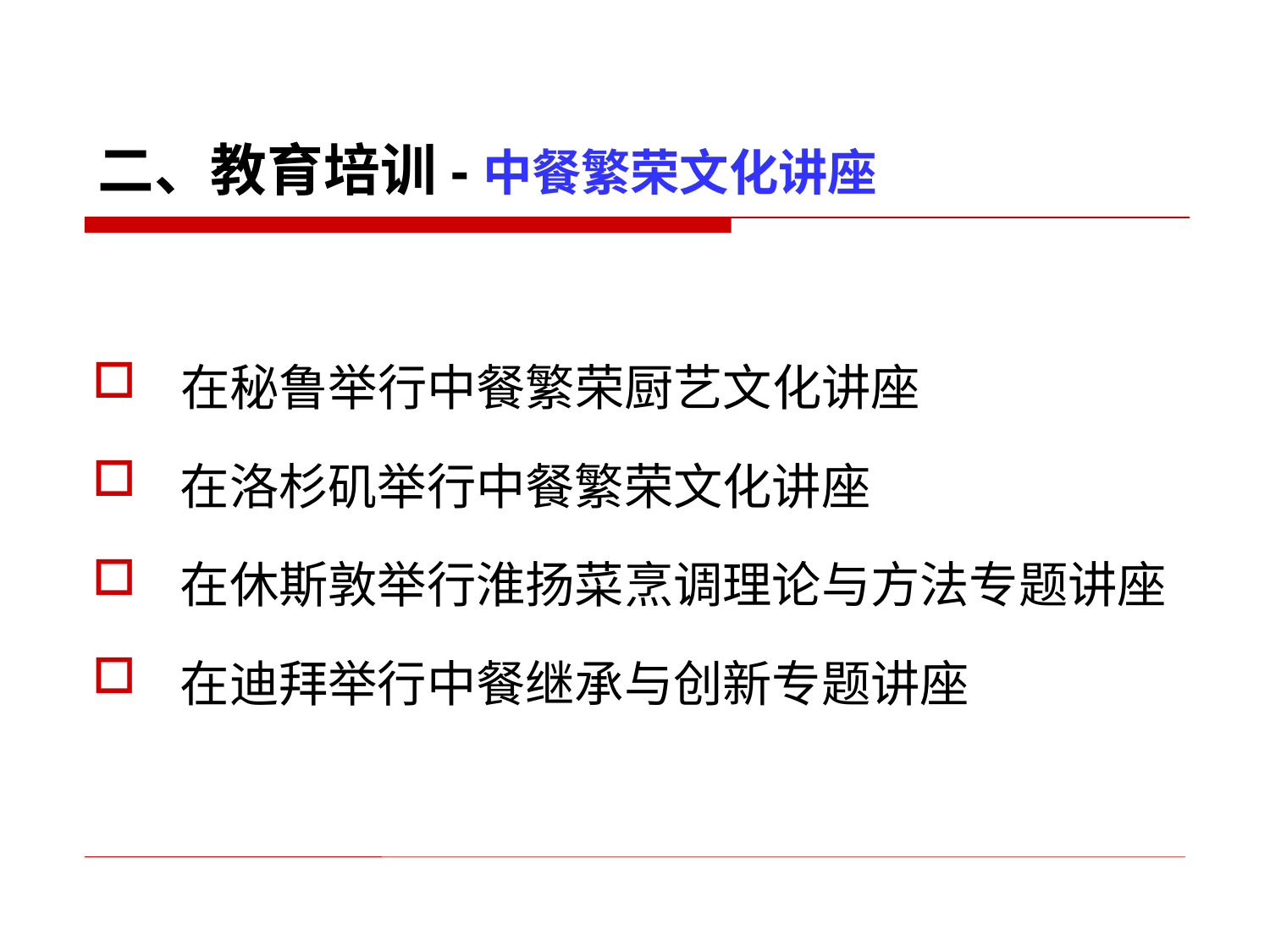

# 二、教育培训-中餐繁荣文化讲座
 在秘鲁举行中餐繁荣厨艺文化讲座
 在洛杉矶举行中餐繁荣文化讲座
 在休斯敦举行淮扬菜烹调理论与方法专题讲座
 在迪拜举行中餐继承与创新专题讲座